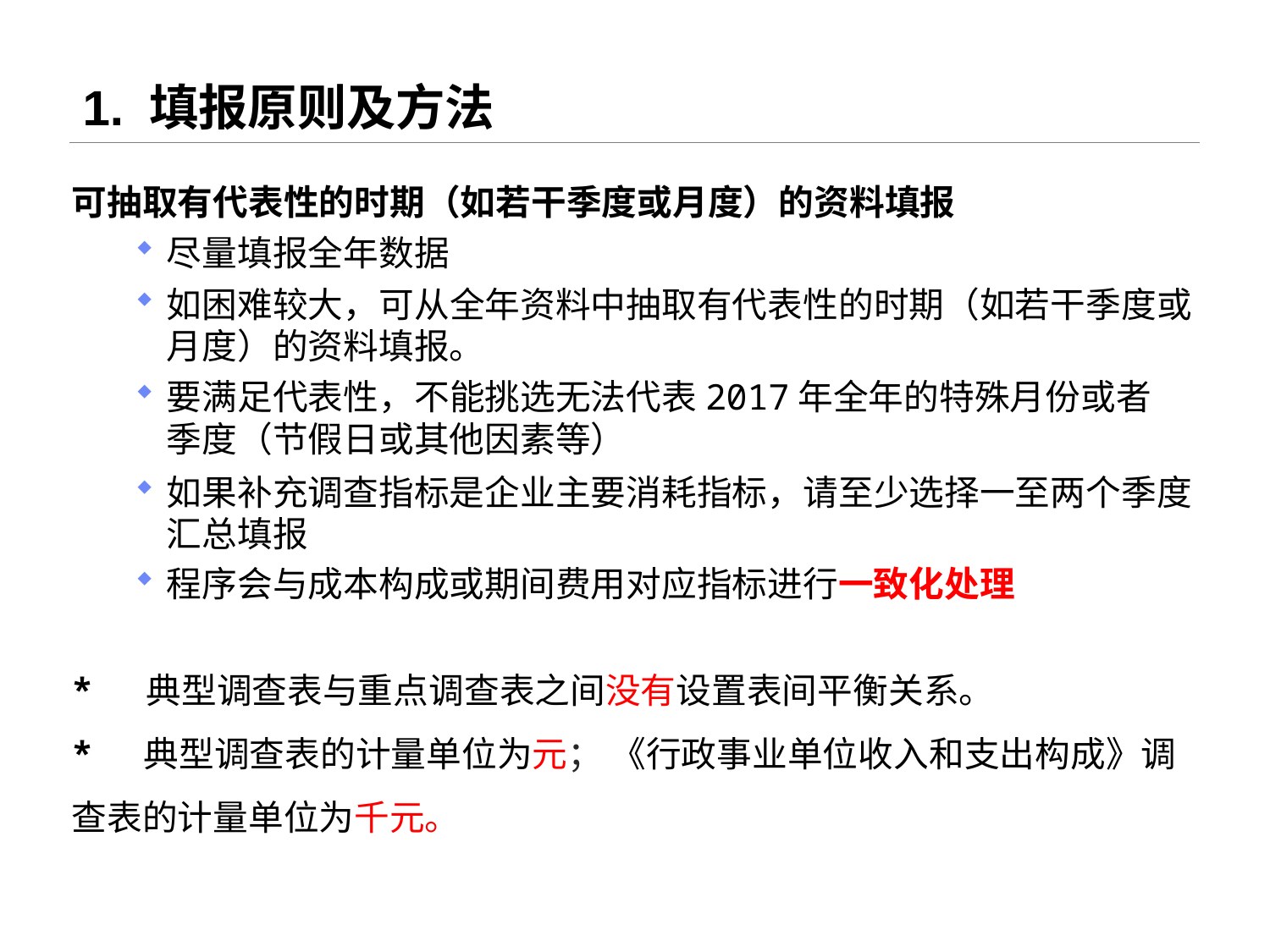

# 1. 填报原则及方法
可抽取有代表性的时期（如若干季度或月度）的资料填报
尽量填报全年数据
如困难较大，可从全年资料中抽取有代表性的时期（如若干季度或月度）的资料填报。
要满足代表性，不能挑选无法代表2017年全年的特殊月份或者季度（节假日或其他因素等）
如果补充调查指标是企业主要消耗指标，请至少选择一至两个季度汇总填报
程序会与成本构成或期间费用对应指标进行一致化处理

*	 典型调查表与重点调查表之间没有设置表间平衡关系。
*  典型调查表的计量单位为元； 《行政事业单位收入和支出构成》调查表的计量单位为千元。